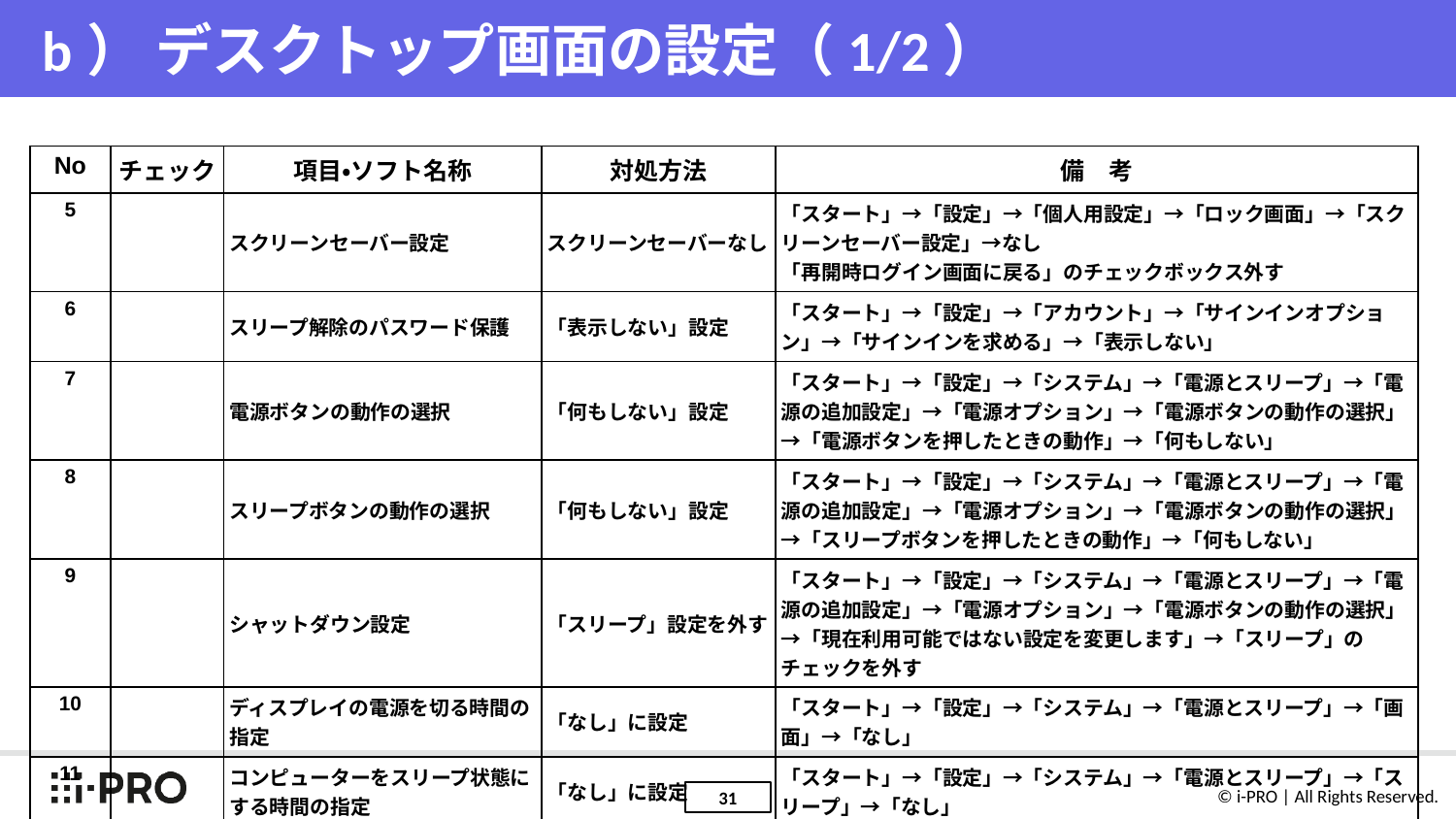

# b） デスクトップ画面の設定（1/2）
| No | チェック | 項目・ソフト名称 | 対処方法 | 備　考 |
| --- | --- | --- | --- | --- |
| 5 |  | スクリーンセーバー設定 | スクリーンセーバーなし | 「スタート」→「設定」→「個人用設定」→「ロック画面」→「スクリーンセーバー設定」→なし 「再開時ログイン画⾯に戻る」のチェックボックス外す |
| 6 |  | スリープ解除のパスワード保護 | 「表示しない」設定 | 「スタート」→「設定」→「アカウント」→「サインインオプション」→「サインインを求める」→「表示しない」 |
| 7 |  | 電源ボタンの動作の選択 | 「何もしない」設定 | 「スタート」→「設定」→「システム」→「電源とスリープ」→「電源の追加設定」→「電源オプション」→「電源ボタンの動作の選択」→「電源ボタンを押したときの動作」→「何もしない」 |
| 8 |  | スリープボタンの動作の選択 | 「何もしない」設定 | 「スタート」→「設定」→「システム」→「電源とスリープ」→「電源の追加設定」→「電源オプション」→「電源ボタンの動作の選択」→「スリープボタンを押したときの動作」→「何もしない」 |
| 9 |  | シャットダウン設定 | 「スリープ」設定を外す | 「スタート」→「設定」→「システム」→「電源とスリープ」→「電源の追加設定」→「電源オプション」→「電源ボタンの動作の選択」→「現在利用可能ではない設定を変更します」→「スリープ」のチェックを外す |
| 10 |  | ディスプレイの電源を切る時間の指定 | 「なし」に設定 | 「スタート」→「設定」→「システム」→「電源とスリープ」→「画面」→「なし」 |
| 11 |  | コンピューターをスリープ状態にする時間の指定 | 「なし」に設定 | 「スタート」→「設定」→「システム」→「電源とスリープ」→「スリープ」→「なし」 |